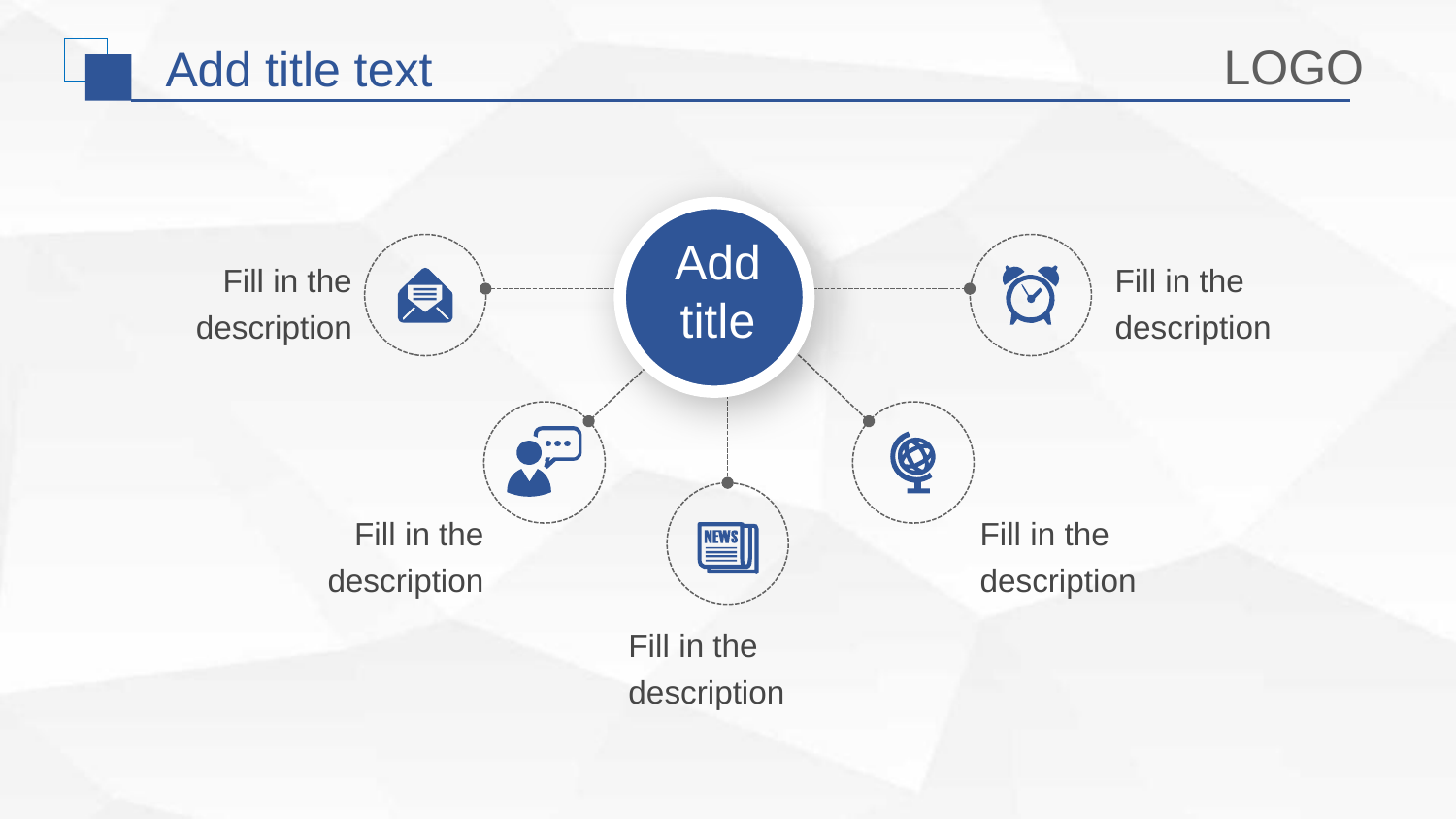

Add
title

Fill in the description
Fill in the description

Fill in the description
Fill in the description

Fill in the description
延迟符号